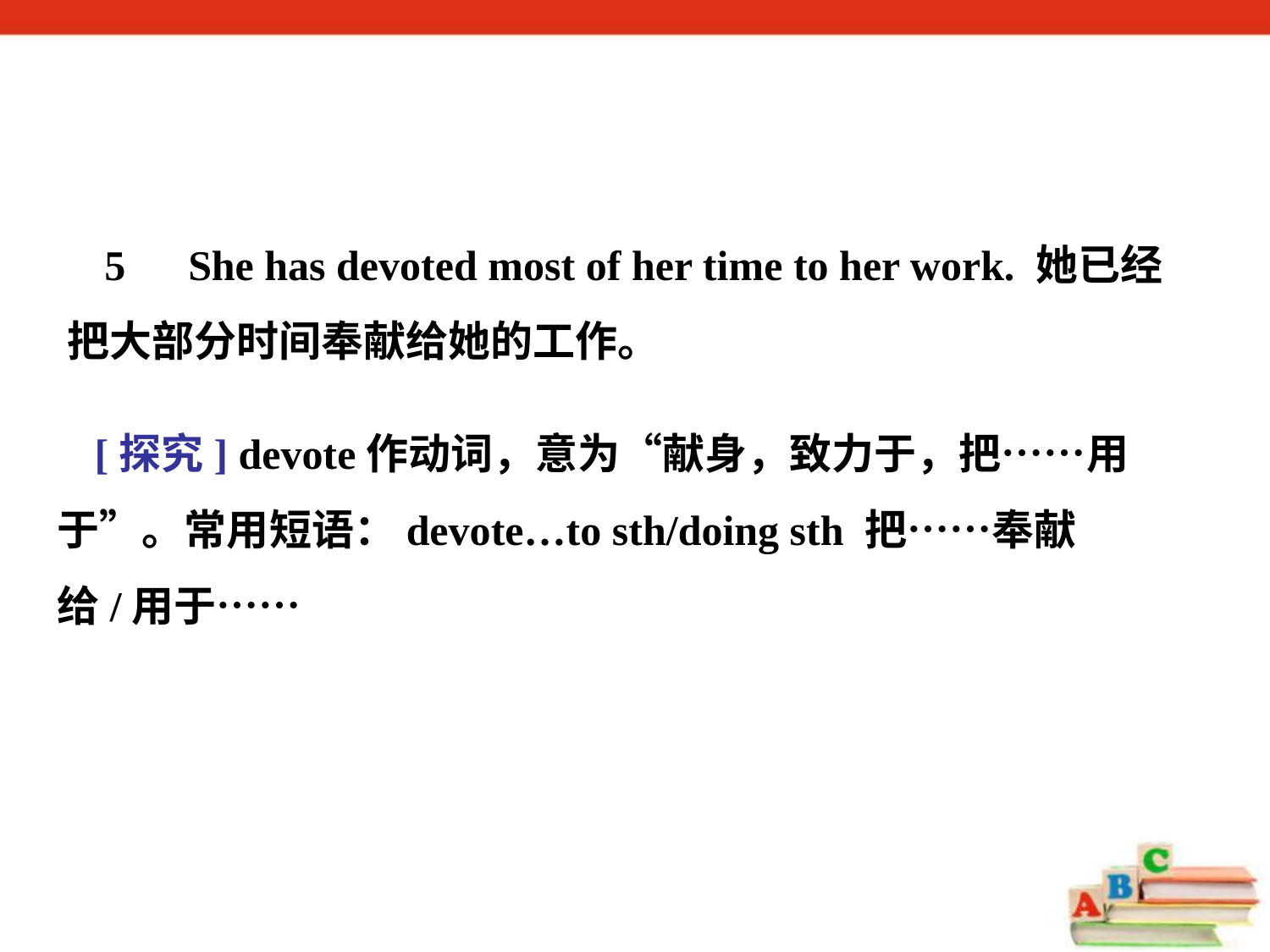

5　She has devoted most of her time to her work. 她已经把大部分时间奉献给她的工作。
[探究] devote作动词，意为“献身，致力于，把……用于”。常用短语：devote…to sth/doing sth 把……奉献给/用于……